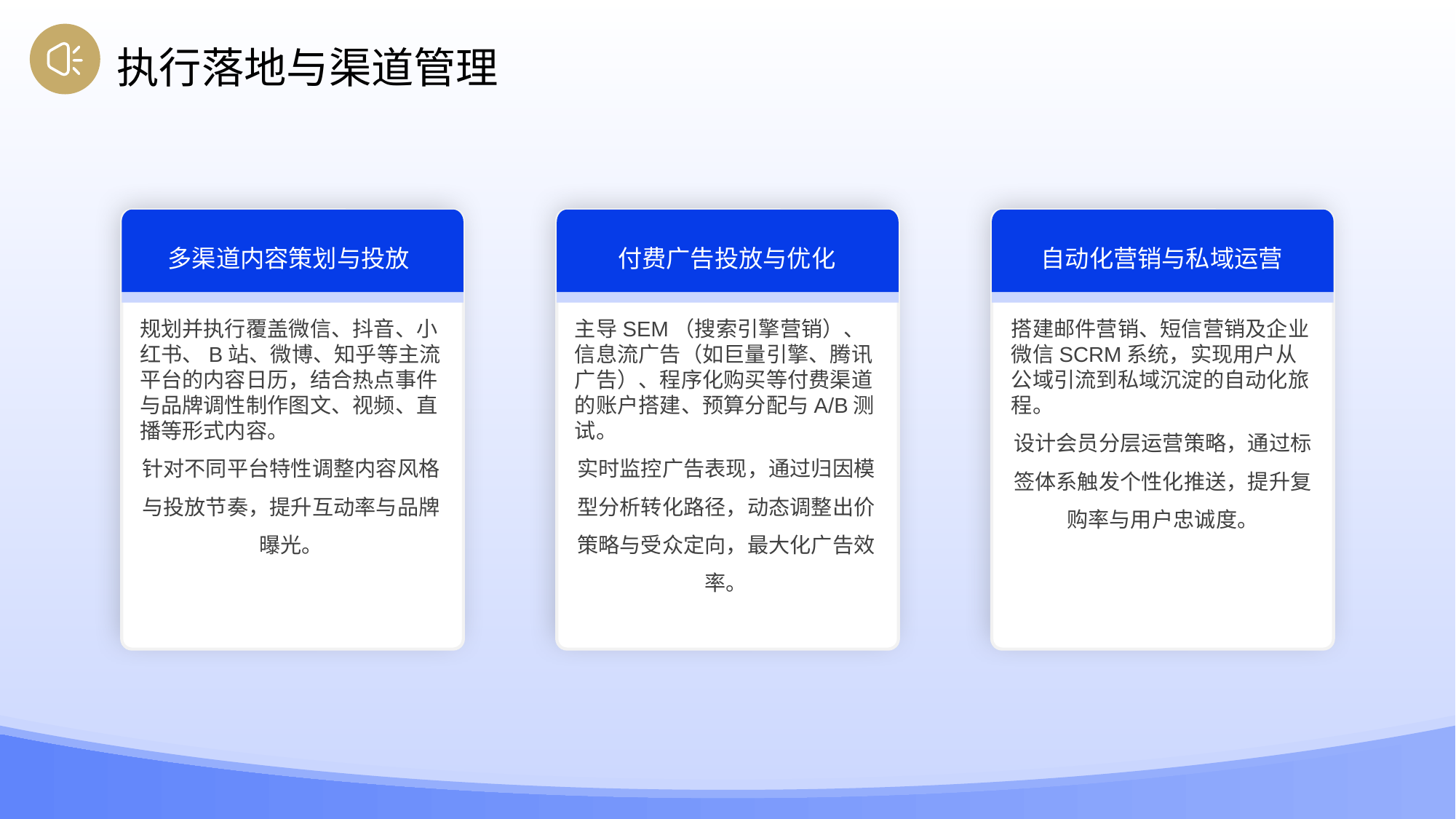

执行落地与渠道管理

多渠道内容策划与投放
付费广告投放与优化
自动化营销与私域运营

规划并执行覆盖微信、抖音、小红书、B站、微博、知乎等主流平台的内容日历，结合热点事件与品牌调性制作图文、视频、直播等形式内容。
针对不同平台特性调整内容风格与投放节奏，提升互动率与品牌曝光。
主导SEM（搜索引擎营销）、信息流广告（如巨量引擎、腾讯广告）、程序化购买等付费渠道的账户搭建、预算分配与A/B测试。
实时监控广告表现，通过归因模型分析转化路径，动态调整出价策略与受众定向，最大化广告效率。
搭建邮件营销、短信营销及企业微信SCRM系统，实现用户从公域引流到私域沉淀的自动化旅程。
设计会员分层运营策略，通过标签体系触发个性化推送，提升复购率与用户忠诚度。